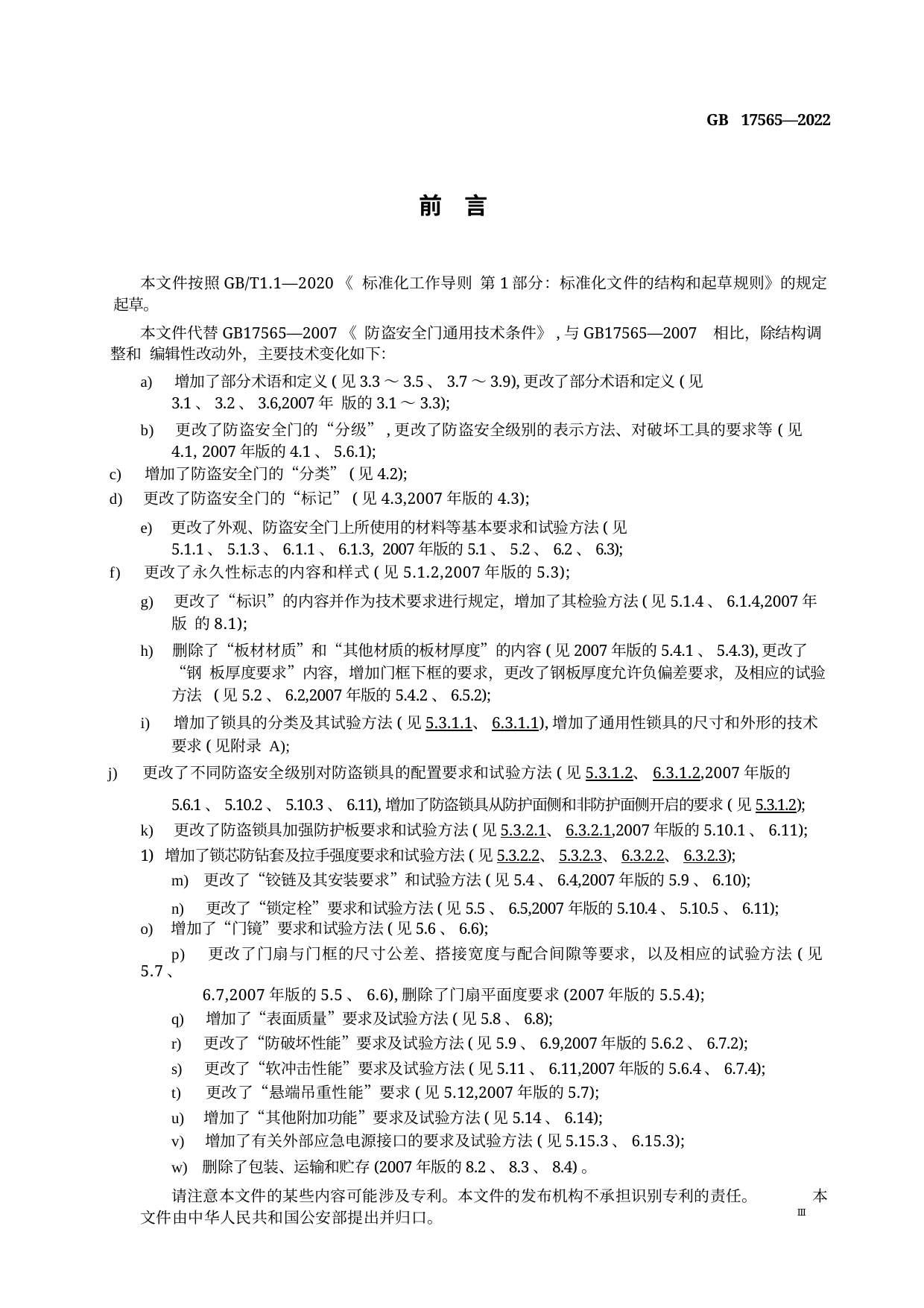

GB  17565—2022

前    言

本文件按照GB/T1.1—2020《 标准化工作导则  第1部分：标准化文件的结构和起草规则》的规定  起草。
本文件代替GB17565—2007《 防盗安全门通用技术条件》,与GB17565—2007  相比，除结构调整和  编辑性改动外，主要技术变化如下：
a)     增加了部分术语和定义(见3.3～3.5、3.7～3.9),更改了部分术语和定义(见3.1、3.2、3.6,2007年  版的3.1～3.3);
b)    更改了防盗安全门的“分级”,更改了防盗安全级别的表示方法、对破坏工具的要求等(见4.1, 2007年版的4.1、5.6.1);
c)     增加了防盗安全门的“分类”(见4.2);
d)    更改了防盗安全门的“标记”(见4.3,2007年版的4.3);
e)    更改了外观、防盗安全门上所使用的材料等基本要求和试验方法(见5.1.1、5.1.3、6.1.1、6.1.3,  2007年版的5.1、5.2、6.2、6.3);
f)    更改了永久性标志的内容和样式(见5.1.2,2007年版的5.3);
g)    更改了“标识”的内容并作为技术要求进行规定，增加了其检验方法(见5.1.4、6.1.4,2007年版  的8.1);
h)    删除了“板材材质”和“其他材质的板材厚度”的内容(见2007年版的5.4.1、5.4.3),更改了“钢  板厚度要求”内容，增加门框下框的要求，更改了钢板厚度允许负偏差要求，及相应的试验方法  (见5.2、6.2,2007年版的5.4.2、6.5.2);
i)     增加了锁具的分类及其试验方法(见5.3.1.1、6.3.1.1),增加了通用性锁具的尺寸和外形的技术  要求(见附录 A);
j)     更改了不同防盗安全级别对防盗锁具的配置要求和试验方法(见5.3.1.2、6.3.1.2,2007年版的
5.6.1、5.10.2、5.10.3、6.11),增加了防盗锁具从防护面侧和非防护面侧开启的要求(见5.3.1.2);     k)    更改了防盗锁具加强防护板要求和试验方法(见5.3.2.1、6.3.2.1,2007年版的5.10.1、6.11);    1)  增加了锁芯防钻套及拉手强度要求和试验方法(见5.3.2.2、5.3.2.3、6.3.2.2、6.3.2.3);
m)   更改了“铰链及其安装要求”和试验方法(见5.4、6.4,2007年版的5.9、6.10);
n)     更改了“锁定栓”要求和试验方法(见5.5、6.5,2007年版的5.10.4、5.10.5、6.11);               o)    增加了“门镜”要求和试验方法(见5.6、6.6);
p)    更改了门扇与门框的尺寸公差、搭接宽度与配合间隙等要求，以及相应的试验方法(见5.7、
6.7,2007年版的5.5、6.6),删除了门扇平面度要求(2007年版的5.5.4);
q)    增加了“表面质量”要求及试验方法(见5.8、6.8);
r)     更改了“防破坏性能”要求及试验方法(见5.9、6.9,2007年版的5.6.2、6.7.2);
s)     更改了“软冲击性能”要求及试验方法(见5.11、6.11,2007年版的5.6.4、6.7.4);
t)     更改了“悬端吊重性能”要求(见5.12,2007年版的5.7);
u)    增加了“其他附加功能”要求及试验方法(见5.14、6.14);
v)    增加了有关外部应急电源接口的要求及试验方法(见5.15.3、6.15.3);
w)   删除了包装、运输和贮存(2007年版的8.2、8.3、8.4)。

请注意本文件的某些内容可能涉及专利。本文件的发布机构不承担识别专利的责任。              本文件由中华人民共和国公安部提出并归口。

Ⅲ